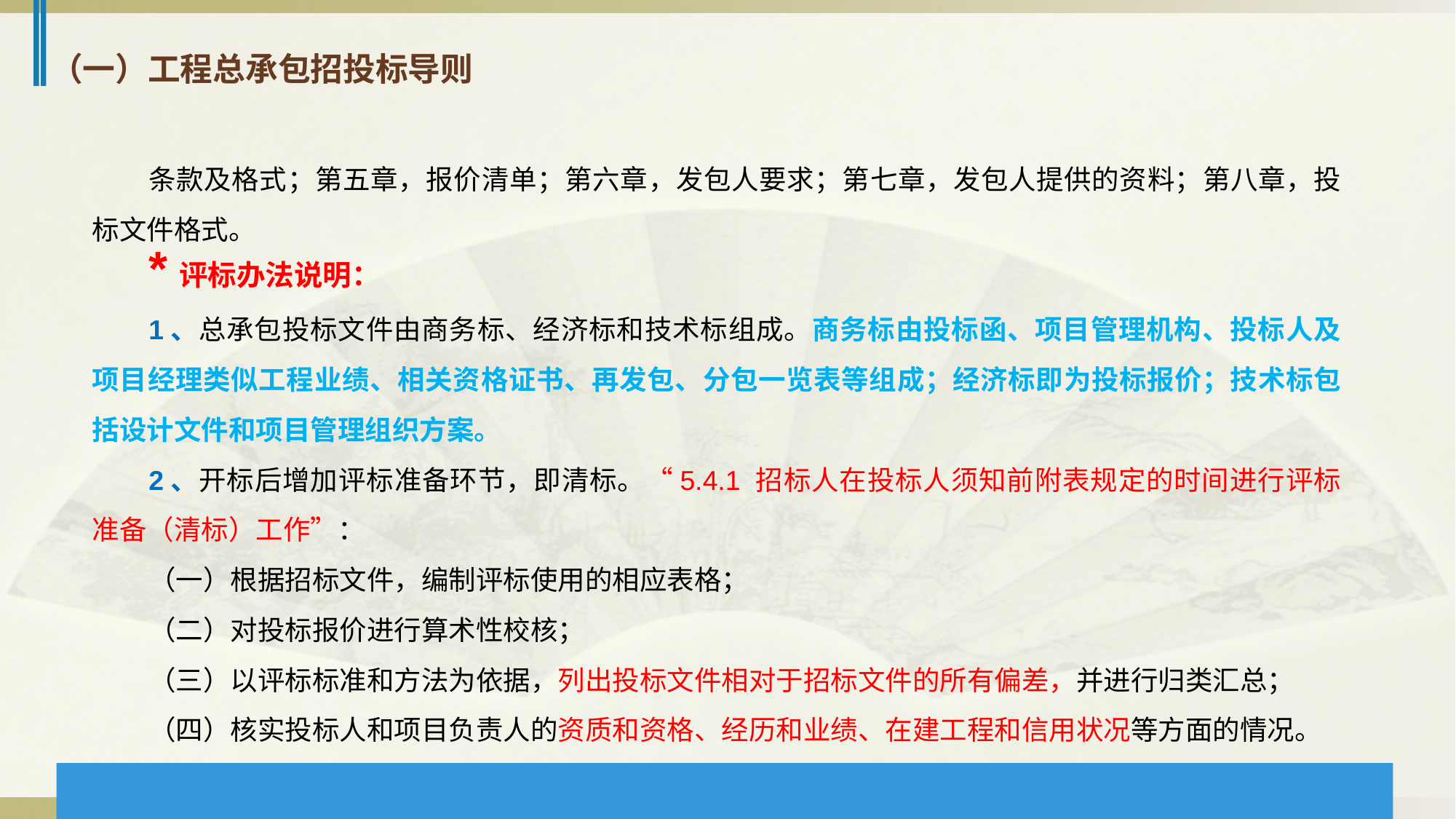

（一）工程总承包招投标导则
条款及格式；第五章，报价清单；第六章，发包人要求；第七章，发包人提供的资料；第八章，投标文件格式。
*评标办法说明：
1、总承包投标文件由商务标、经济标和技术标组成。商务标由投标函、项目管理机构、投标人及项目经理类似工程业绩、相关资格证书、再发包、分包一览表等组成；经济标即为投标报价；技术标包括设计文件和项目管理组织方案。
2、开标后增加评标准备环节，即清标。“5.4.1 招标人在投标人须知前附表规定的时间进行评标准备（清标）工作”：
（一）根据招标文件，编制评标使用的相应表格；
（二）对投标报价进行算术性校核；
（三）以评标标准和方法为依据，列出投标文件相对于招标文件的所有偏差，并进行归类汇总；
（四）核实投标人和项目负责人的资质和资格、经历和业绩、在建工程和信用状况等方面的情况。